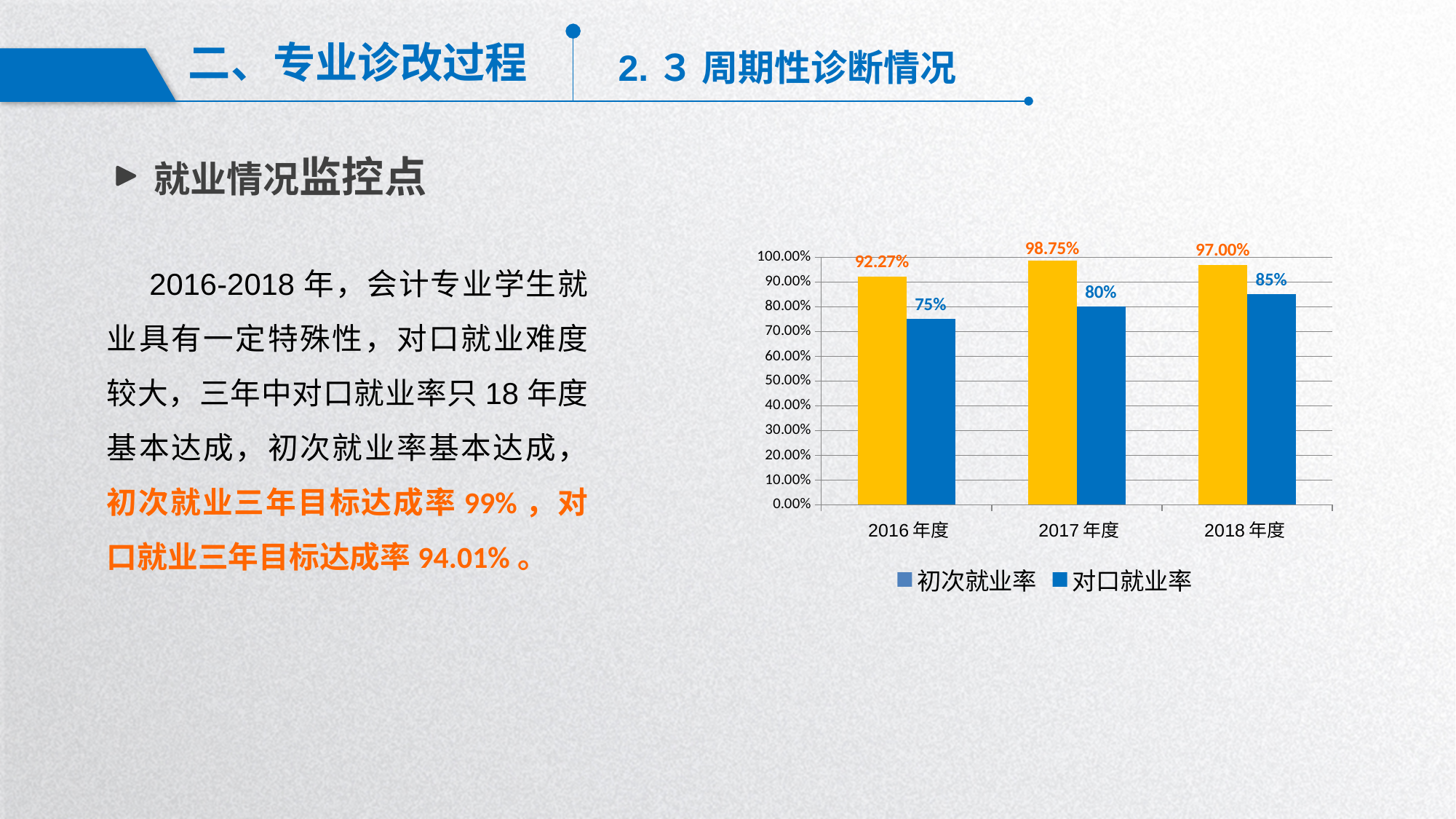

二、专业诊改过程
2.３ 周期性诊断情况

就业情况监控点

### Chart

| Category | 初次就业率 | 对口就业率 |
|---|---|---|
|  2016年度 | 0.9227 | 0.75 |
|  2017年度 | 0.9875 | 0.8 |
| 2018年度  | 0.97 | 0.85 |
2016-2018年，会计专业学生就业具有一定特殊性，对口就业难度较大，三年中对口就业率只18年度基本达成，初次就业率基本达成，初次就业三年目标达成率99%，对口就业三年目标达成率94.01%。